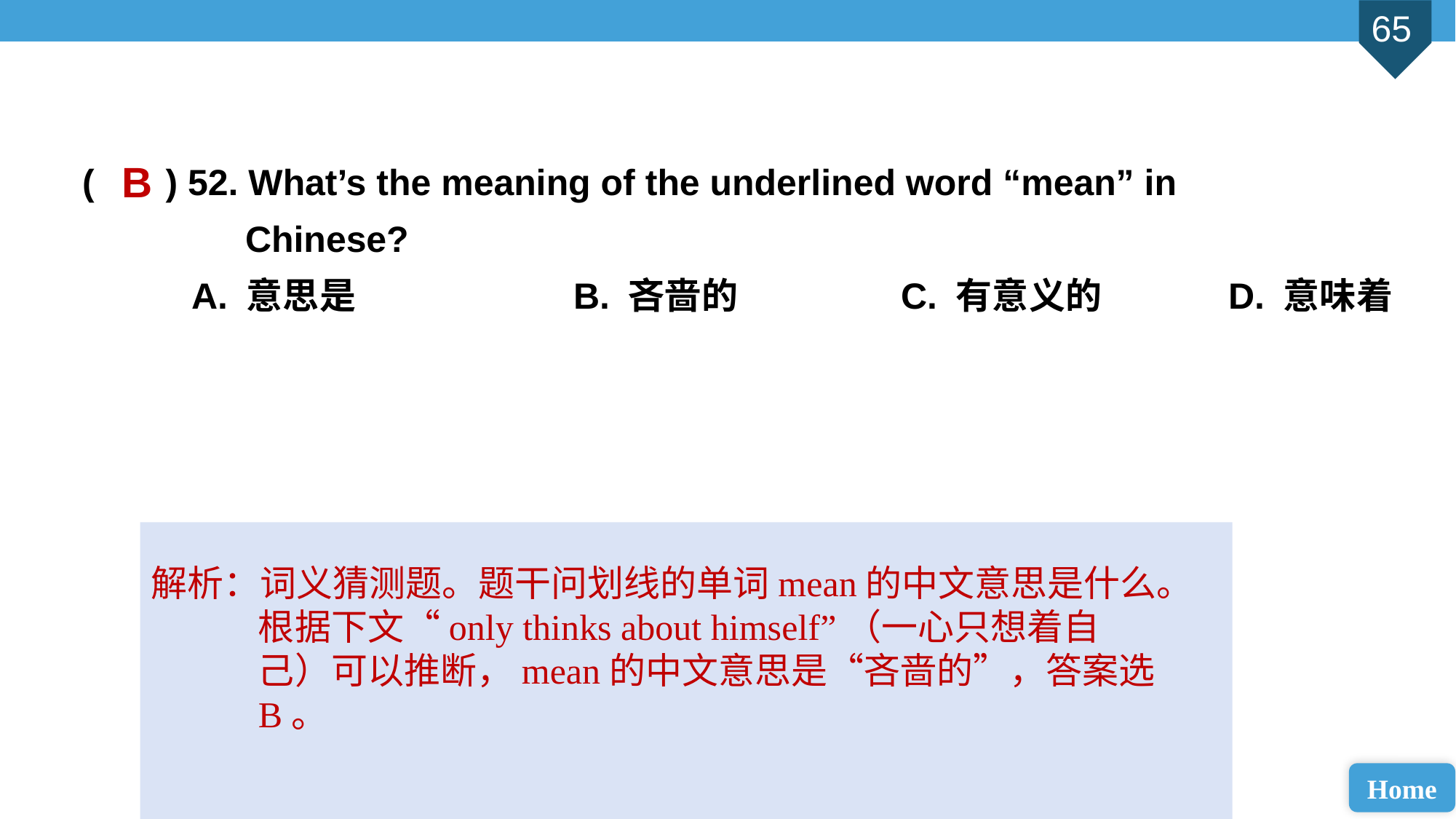

(       ) 52. What’s the meaning of the underlined word “mean” in
                Chinese?
A. 意思是 		B. 吝啬的 		C. 有意义的 		D. 意味着
B

解析：词义猜测题。题干问划线的单词mean的中文意思是什么。根据下文“only thinks about himself”（一心只想着自己）可以推断，mean的中文意思是“吝啬的”，答案选B。